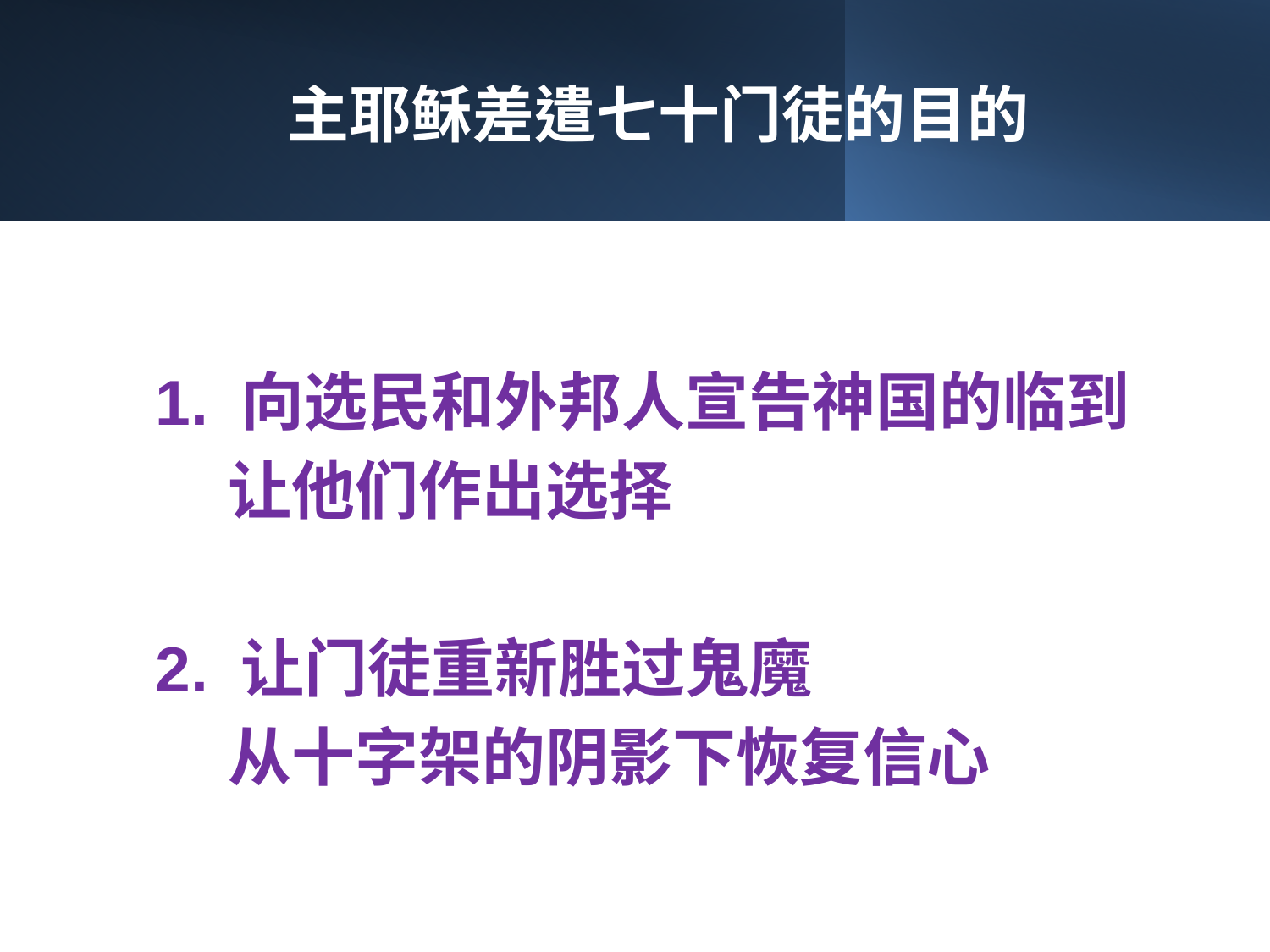

# 主耶稣差遣七十门徒的目的
1. 向选民和外邦人宣告神国的临到
    让他们作出选择

2. 让门徒重新胜过鬼魔
    从十字架的阴影下恢复信心